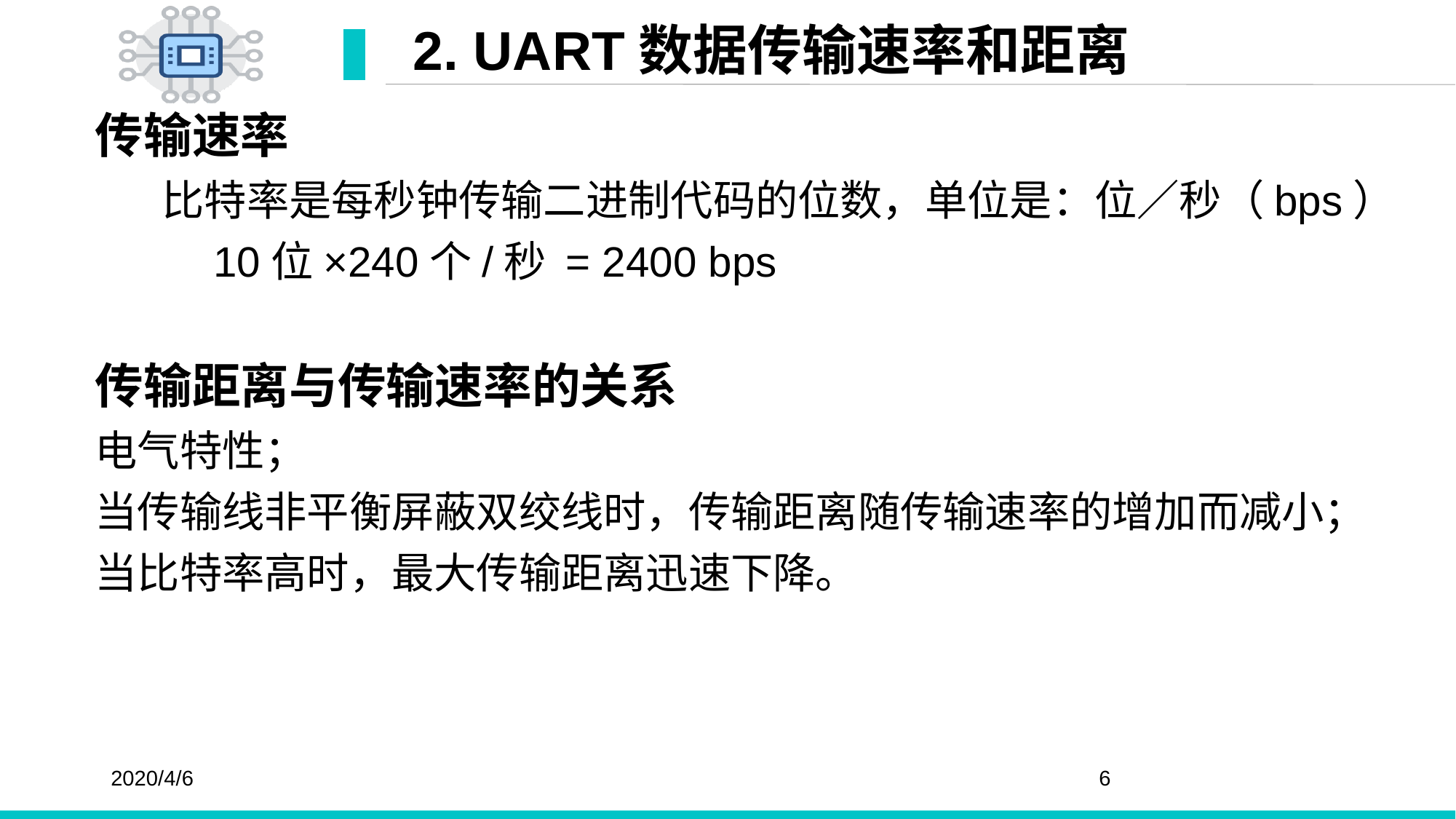

# 2. UART数据传输速率和距离
传输速率
      比特率是每秒钟传输二进制代码的位数，单位是：位／秒（bps）
          10位×240个/秒 = 2400 bps

传输距离与传输速率的关系
电气特性；
当传输线非平衡屏蔽双绞线时，传输距离随传输速率的增加而减小；
当比特率高时，最大传输距离迅速下降。

2020/4/6
6